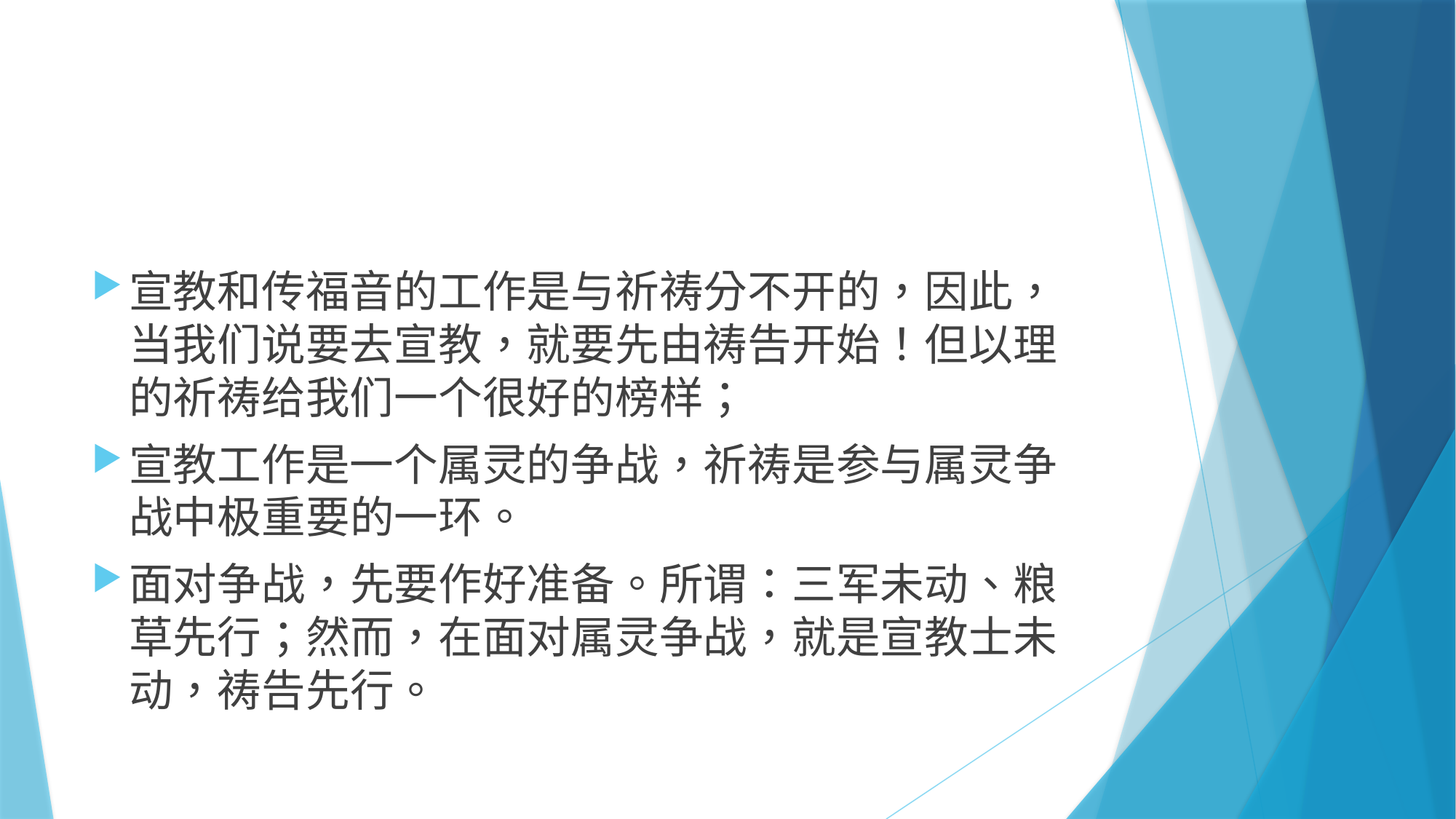

#
宣教和传福音的工作是与祈祷分不开的，因此，当我们说要去宣教，就要先由祷告开始！但以理的祈祷给我们一个很好的榜样；
宣教工作是一个属灵的争战，祈祷是参与属灵争战中极重要的一环。
面对争战，先要作好准备。所谓：三军未动、粮草先行；然而，在面对属灵争战，就是宣教士未动，祷告先行。